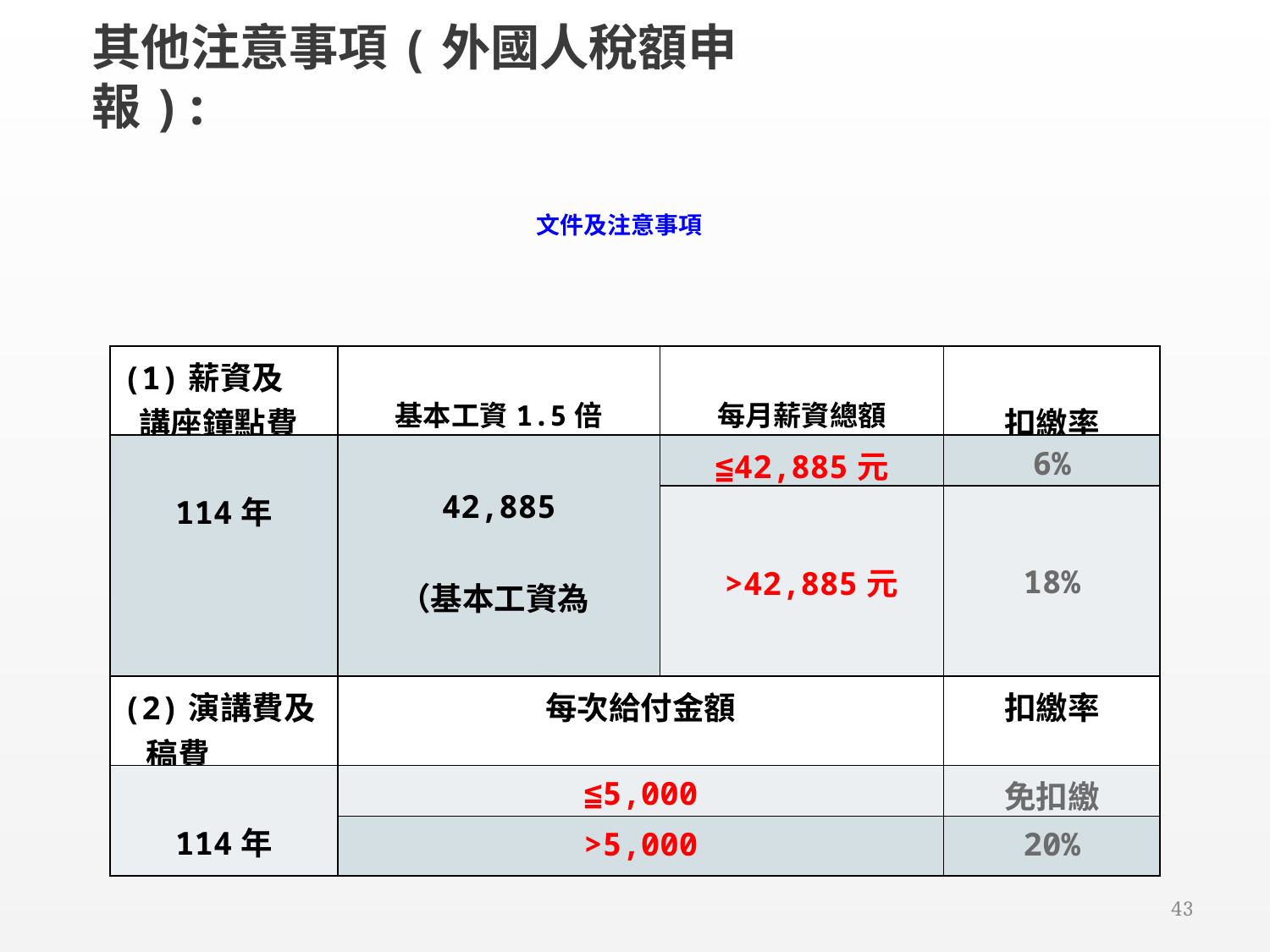

其他注意事項(外國人稅額申報):
文件及注意事項
| (1)薪資及 講座鐘點費 | 基本工資1.5倍 | 每月薪資總額 | 扣繳率 |
| --- | --- | --- | --- |
| 114年 | 42,885 （基本工資為28,590） | ≦42,885元 | 6% |
|  |  | >42,885元 | 18% |
| (2)演講費及 稿費 | 每次給付金額 |  | 扣繳率 |
| 114年 | ≦5,000 |  | 免扣繳 |
|  | >5,000 |  | 20% |
43